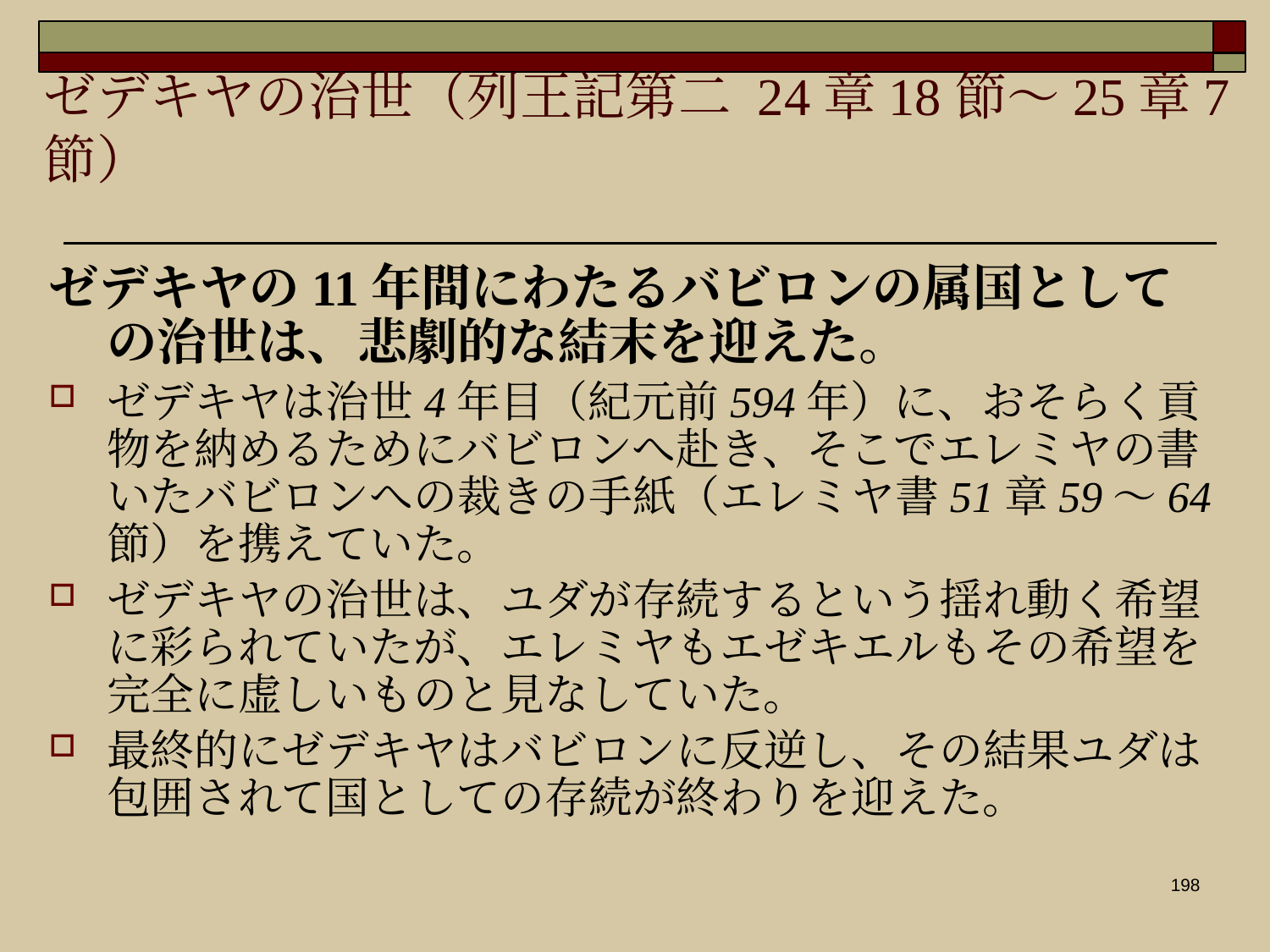

ゼデキヤの治世（列王記第二 24章18節〜25章7節）
ゼデキヤの11年間にわたるバビロンの属国としての治世は、悲劇的な結末を迎えた。
ゼデキヤは治世4年目（紀元前594年）に、おそらく貢物を納めるためにバビロンへ赴き、そこでエレミヤの書いたバビロンへの裁きの手紙（エレミヤ書51章59〜64節）を携えていた。
ゼデキヤの治世は、ユダが存続するという揺れ動く希望に彩られていたが、エレミヤもエゼキエルもその希望を完全に虚しいものと見なしていた。
最終的にゼデキヤはバビロンに反逆し、その結果ユダは包囲されて国としての存続が終わりを迎えた。
198